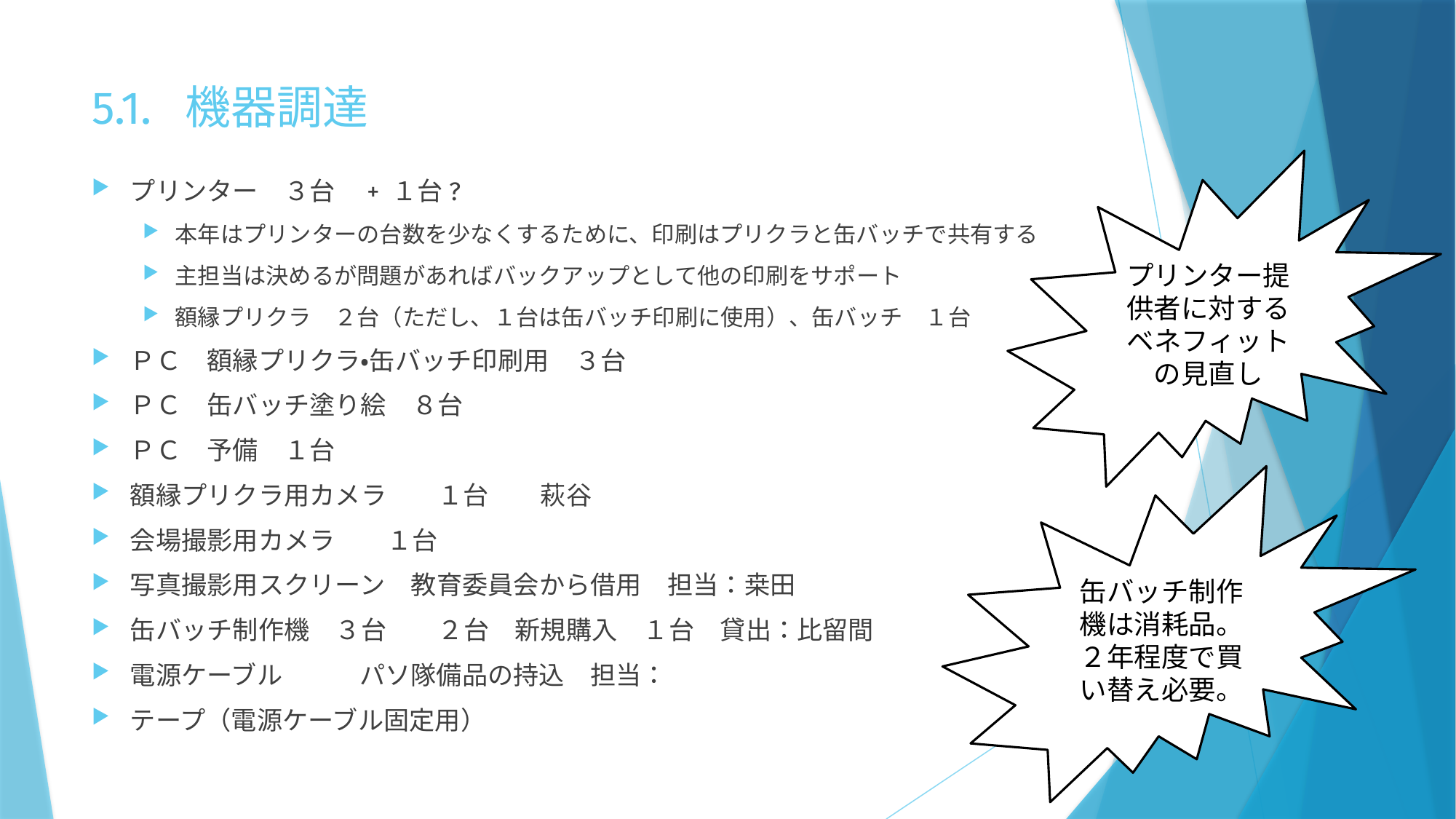

# 5.1.  機器調達
プリンター提供者に対するベネフィットの見直し
プリンター　３台　+ １台?
本年はプリンターの台数を少なくするために、印刷はプリクラと缶バッチで共有する
主担当は決めるが問題があればバックアップとして他の印刷をサポート
額縁プリクラ　２台（ただし、１台は缶バッチ印刷に使用）、缶バッチ　１台
ＰＣ　額縁プリクラ・缶バッチ印刷用　３台
ＰＣ　缶バッチ塗り絵　８台
ＰＣ　予備　１台
額縁プリクラ用カメラ　　１台　　萩谷
会場撮影用カメラ　　１台
写真撮影用スクリーン　教育委員会から借用　担当：桒田
缶バッチ制作機　３台　　２台　新規購入　１台　貸出：比留間
電源ケーブル　　　パソ隊備品の持込　担当：
テープ（電源ケーブル固定用）

缶バッチ制作機は消耗品。２年程度で買い替え必要。